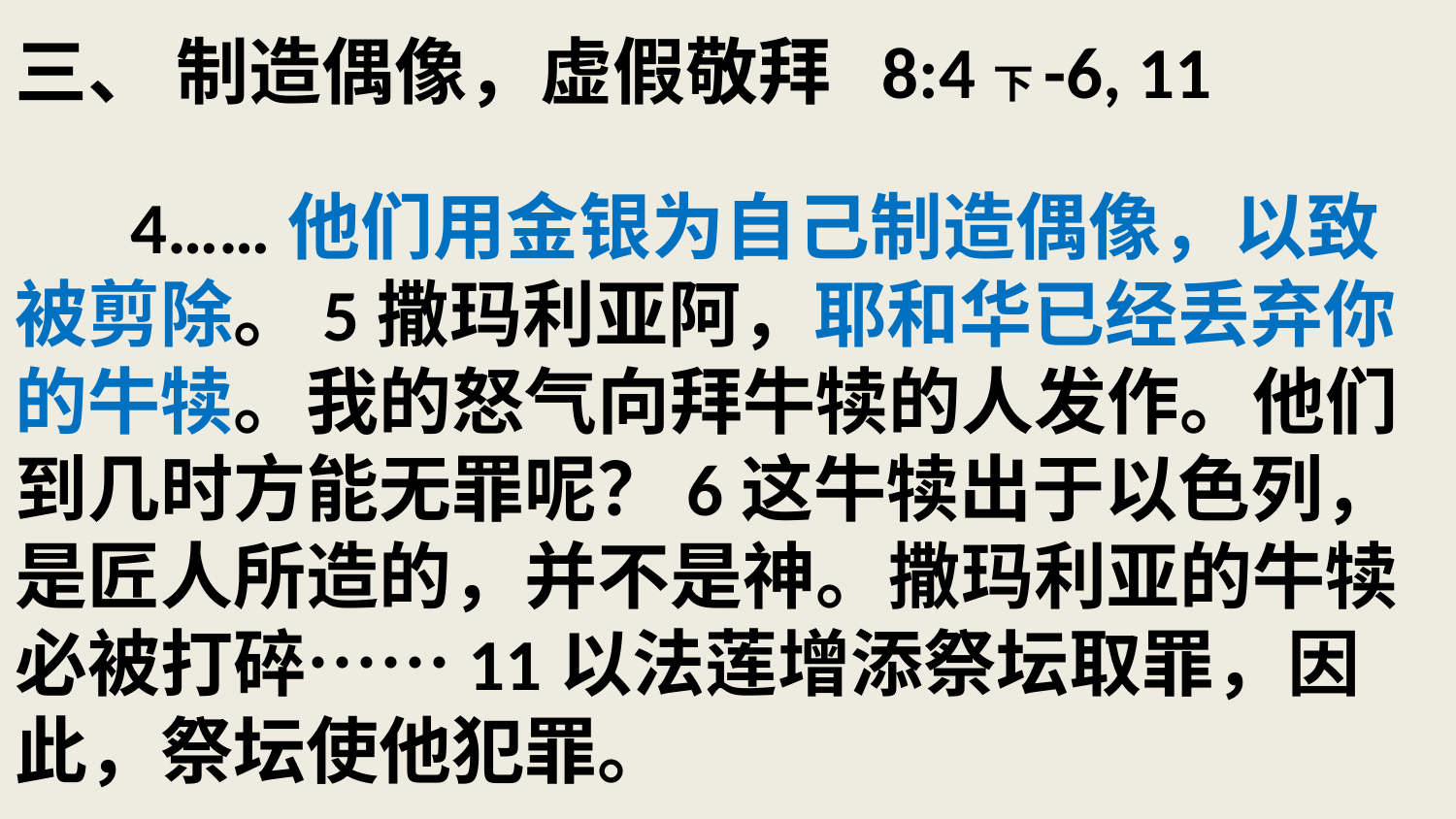

# 三、 制造偶像，虚假敬拜  8:4下-6, 11 4……他们用金银为自己制造偶像，以致被剪除。5撒玛利亚阿，耶和华已经丢弃你的牛犊。我的怒气向拜牛犊的人发作。他们到几时方能无罪呢？6这牛犊出于以色列，是匠人所造的，并不是神。撒玛利亚的牛犊必被打碎……11以法莲增添祭坛取罪，因此，祭坛使他犯罪。